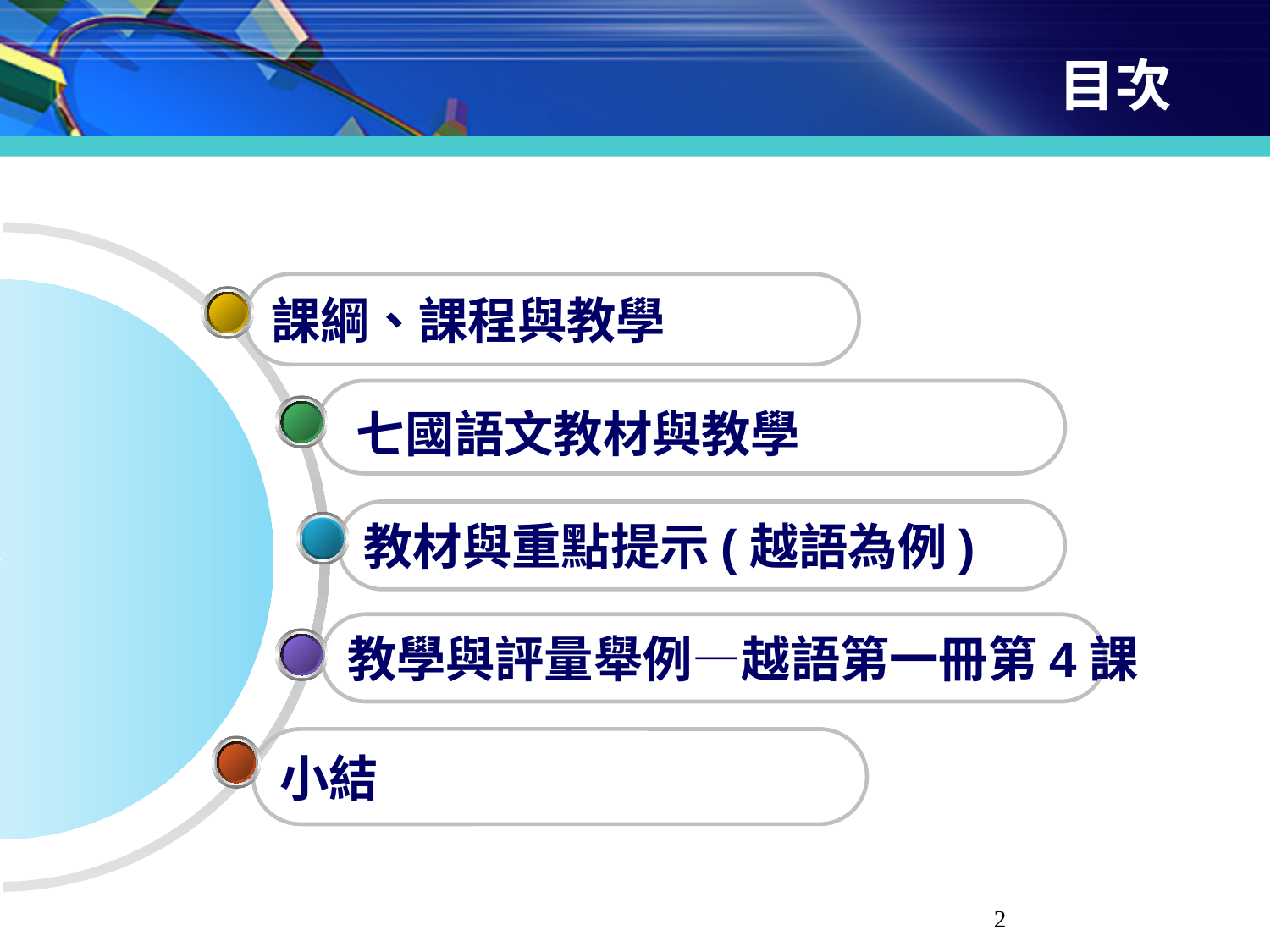

# 目次

課綱、課程與教學

七國語文教材與教學
教材與重點提示(越語為例)

教學與評量舉例—越語第一冊第4課

小結

2